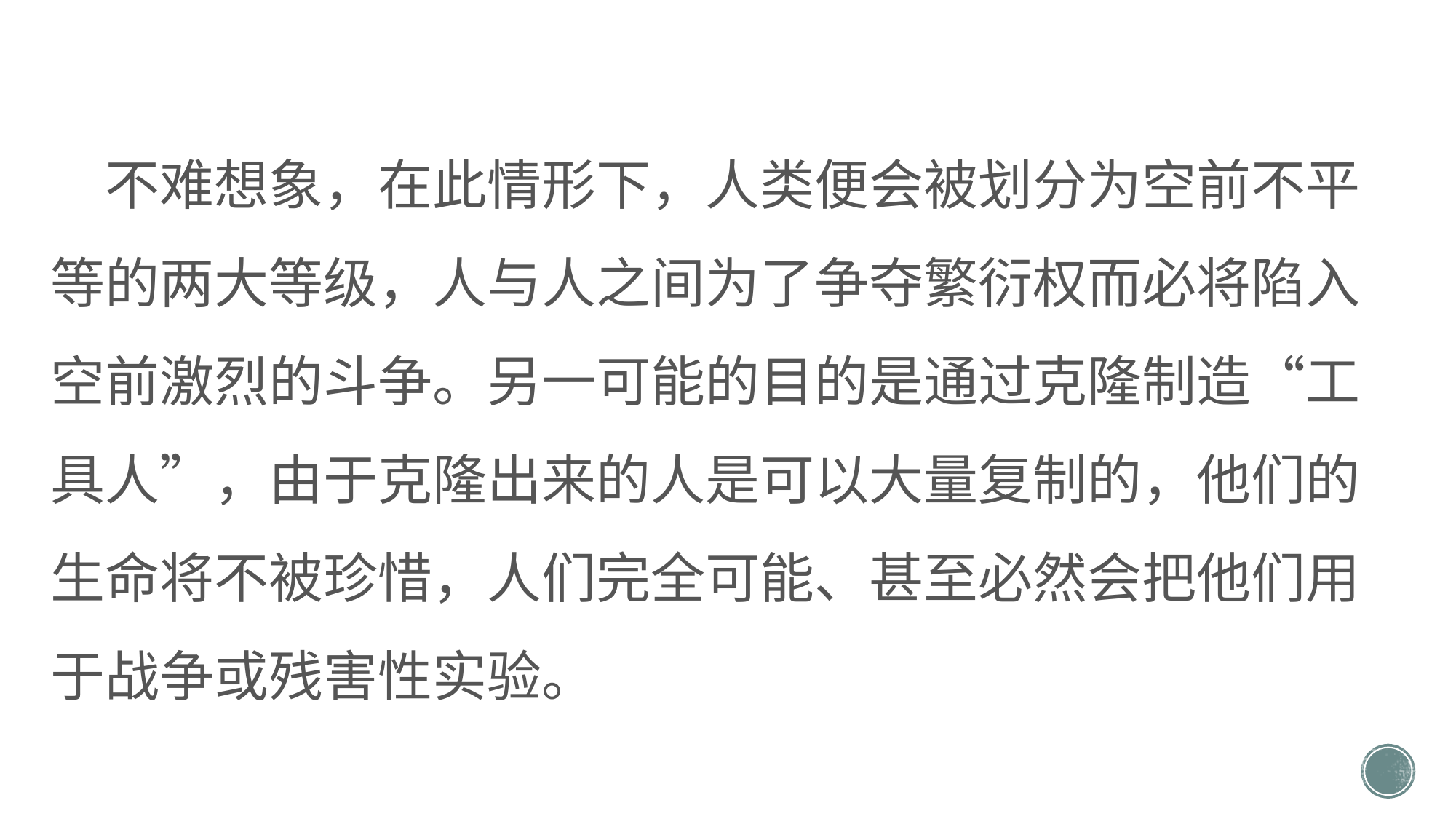

不难想象，在此情形下，人类便会被划分为空前不平等的两大等级，人与人之间为了争夺繁衍权而必将陷入空前激烈的斗争。另一可能的目的是通过克隆制造“工具人”，由于克隆出来的人是可以大量复制的，他们的生命将不被珍惜，人们完全可能、甚至必然会把他们用于战争或残害性实验。